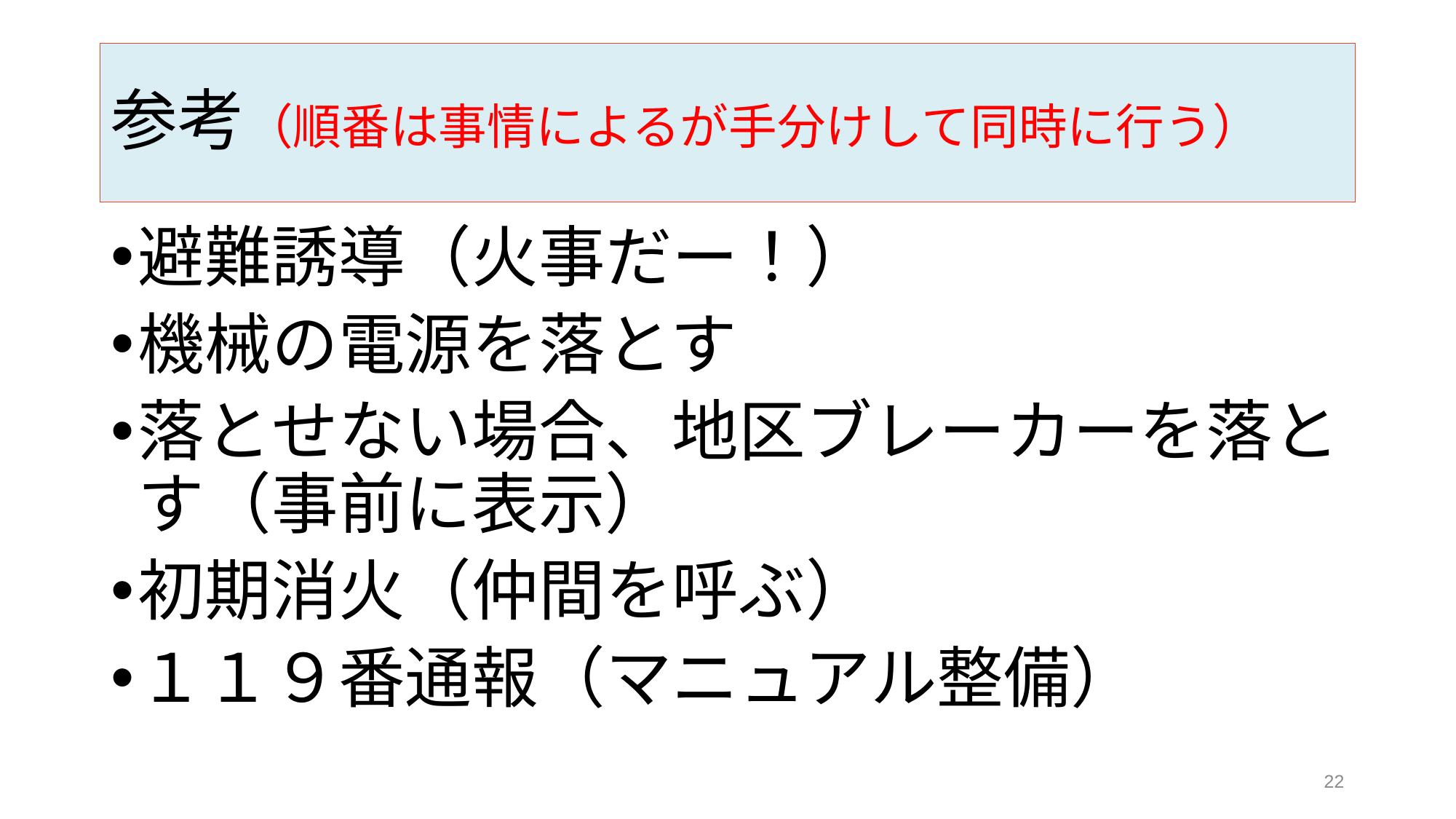

# 参考（順番は事情によるが手分けして同時に行う）
避難誘導（火事だー！）
機械の電源を落とす
落とせない場合、地区ブレーカーを落とす（事前に表示）
初期消火（仲間を呼ぶ）
１１９番通報（マニュアル整備）

22